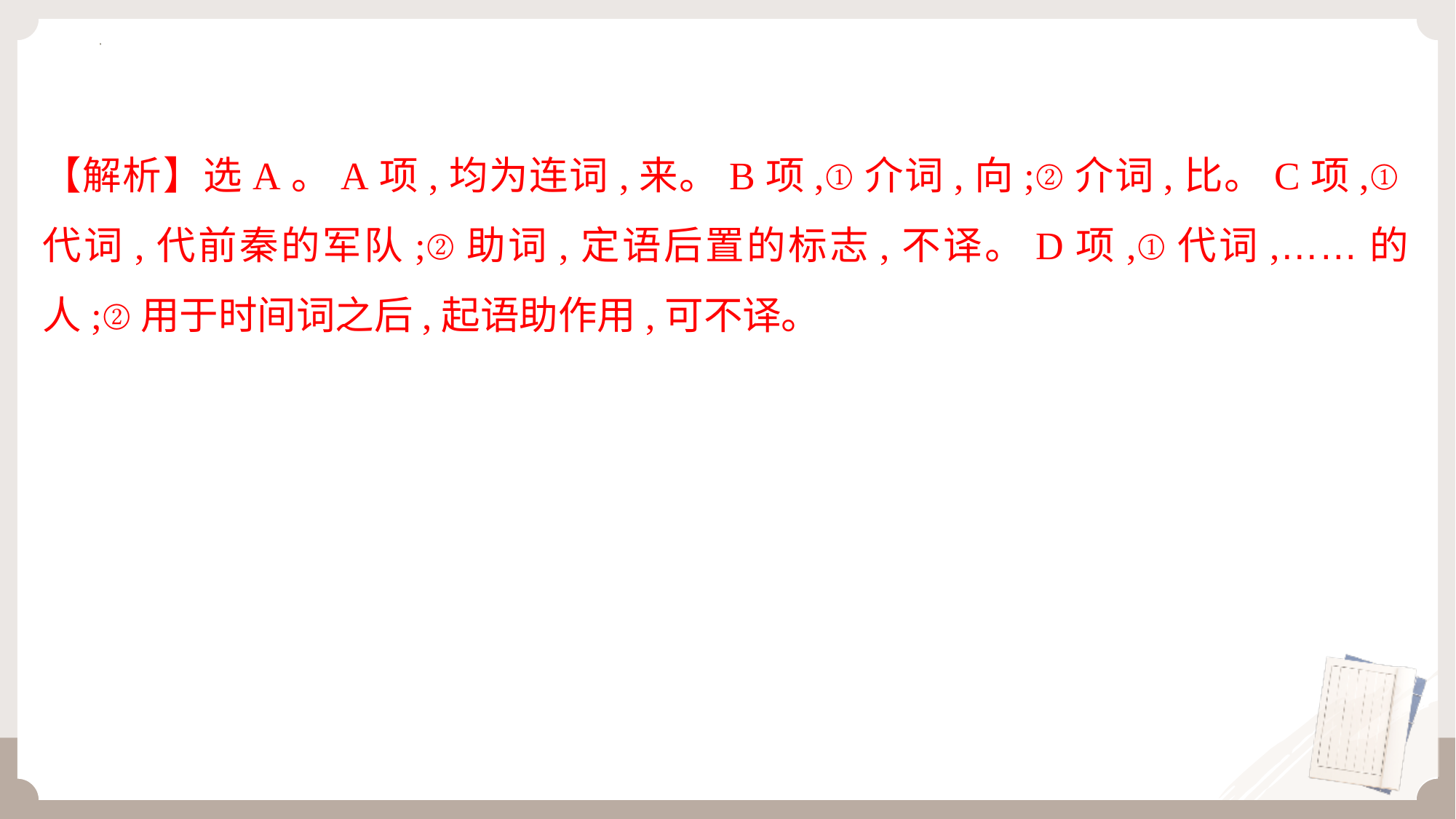

【解析】选A。A项,均为连词,来。B项,①介词,向;②介词,比。C项,①代词,代前秦的军队;②助词,定语后置的标志,不译。D项,①代词,……的人;②用于时间词之后,起语助作用,可不译。